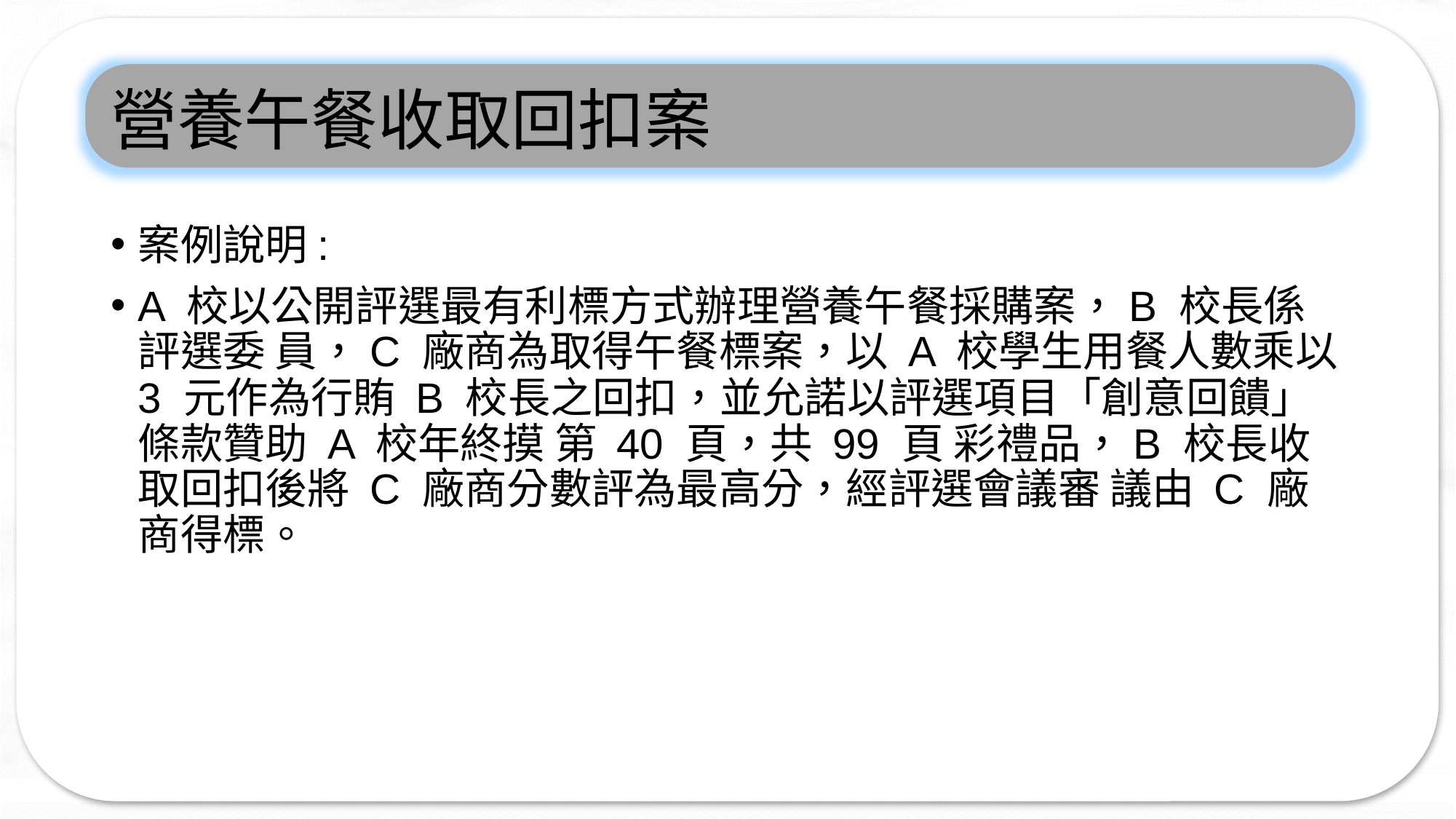

# 營養午餐收取回扣案

案例說明:
A 校以公開評選最有利標方式辦理營養午餐採購案，B 校長係評選委 員，C 廠商為取得午餐標案，以 A 校學生用餐人數乘以 3 元作為行賄 B 校長之回扣，並允諾以評選項目「創意回饋」條款贊助 A 校年終摸 第 40 頁，共 99 頁 彩禮品，B 校長收取回扣後將 C 廠商分數評為最高分，經評選會議審 議由 C 廠商得標。